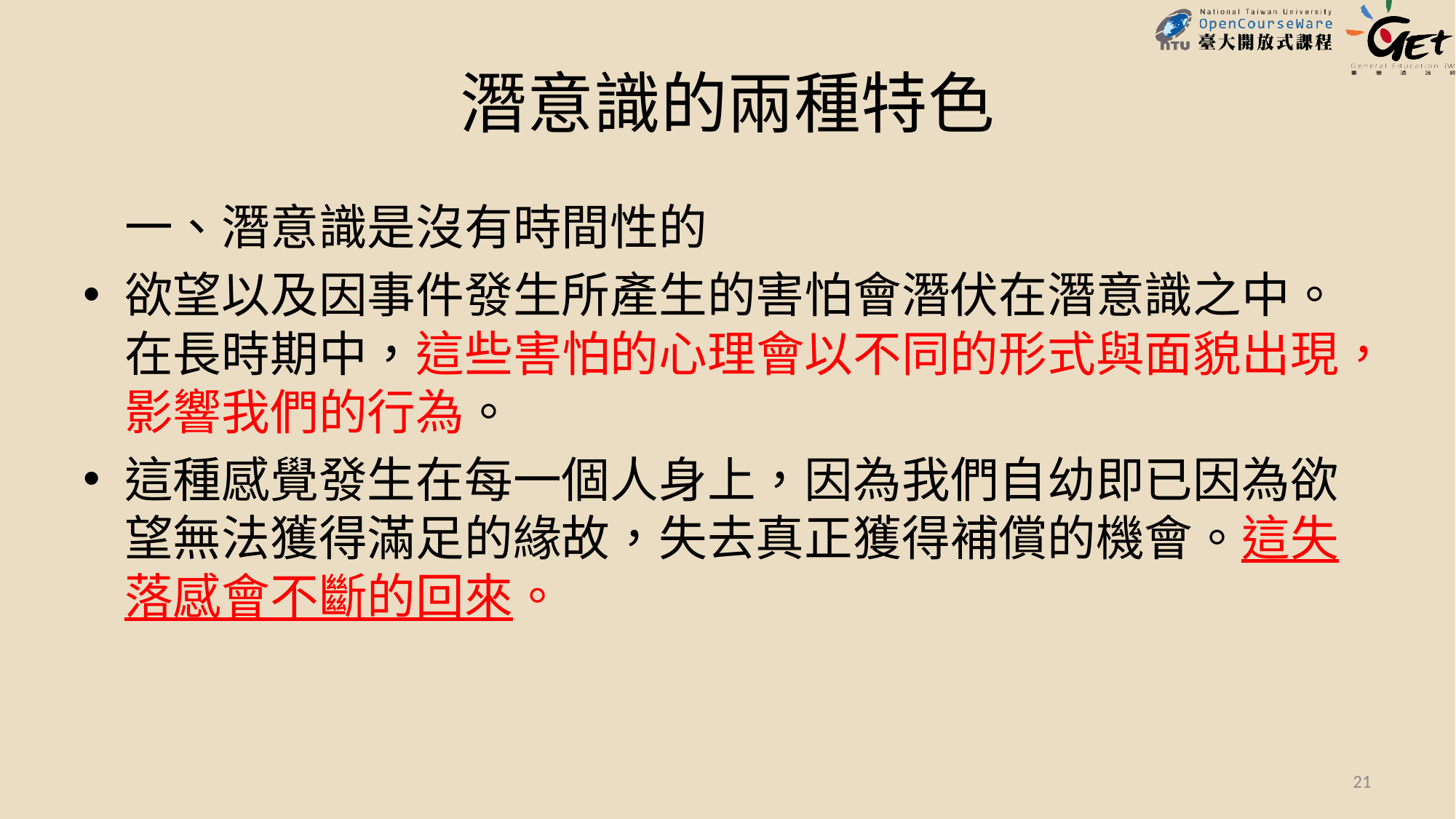

# 潛意識的兩種特色
	一、潛意識是沒有時間性的
欲望以及因事件發生所產生的害怕會潛伏在潛意識之中。在長時期中，這些害怕的心理會以不同的形式與面貌出現，影響我們的行為。
這種感覺發生在每一個人身上，因為我們自幼即已因為欲望無法獲得滿足的緣故，失去真正獲得補償的機會。這失落感會不斷的回來。
21